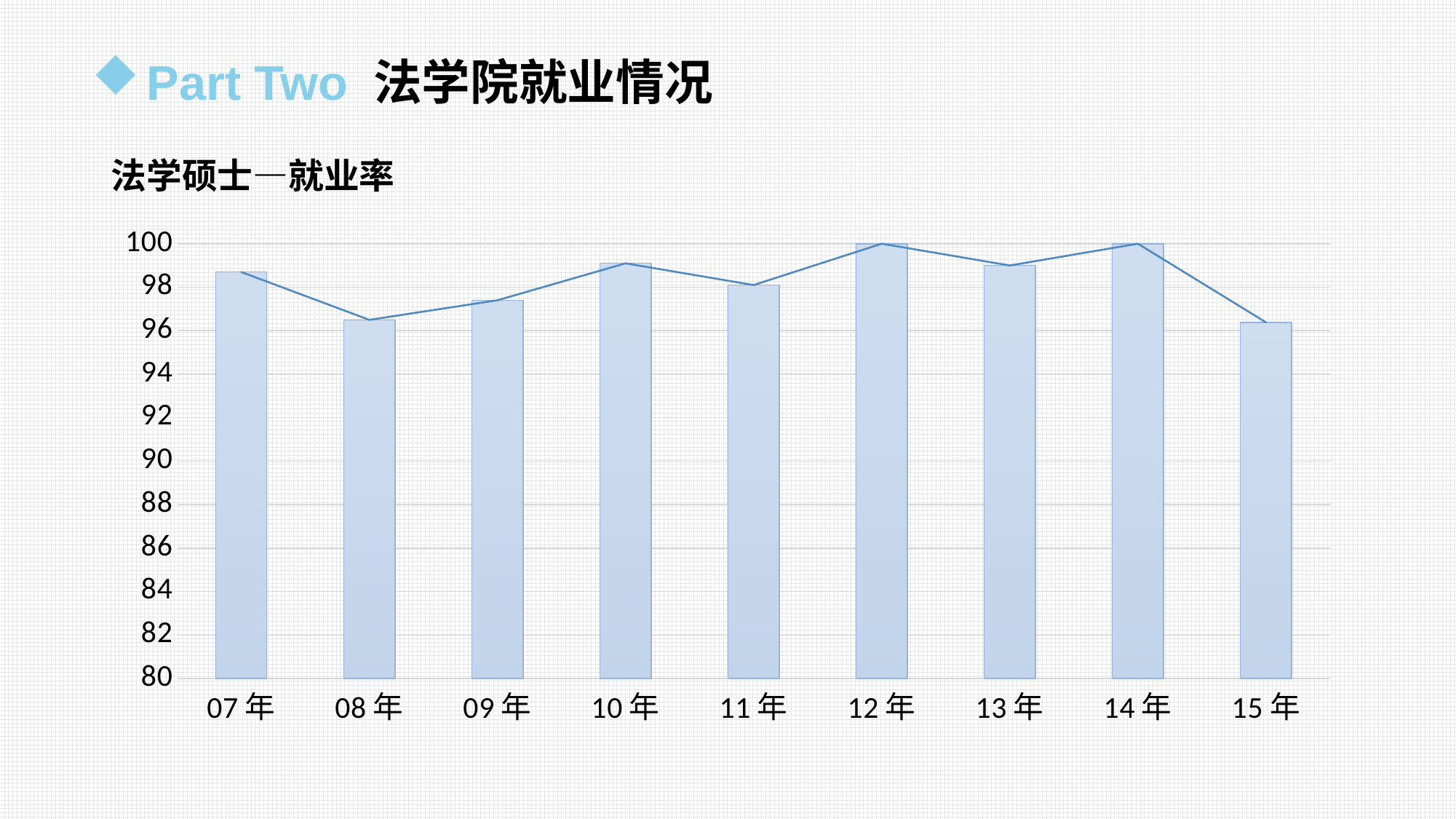

Part Two 法学院就业情况
# 法学硕士—就业率

### Chart

| Category | 法学硕士 | 法学硕士 |
|---|---|---|
| 07年 | 98.7 | 98.7 |
| 08年 | 96.5 | 96.5 |
| 09年 | 97.4 | 97.4 |
| 10年 | 99.1 | 99.1 |
| 11年 | 98.1 | 98.1 |
| 12年 | 100.0 | 100.0 |
| 13年 | 99.0 | 99.0 |
| 14年 | 100.0 | 100.0 |
| 15年 | 96.3855421686747 | 96.3855421686747 |